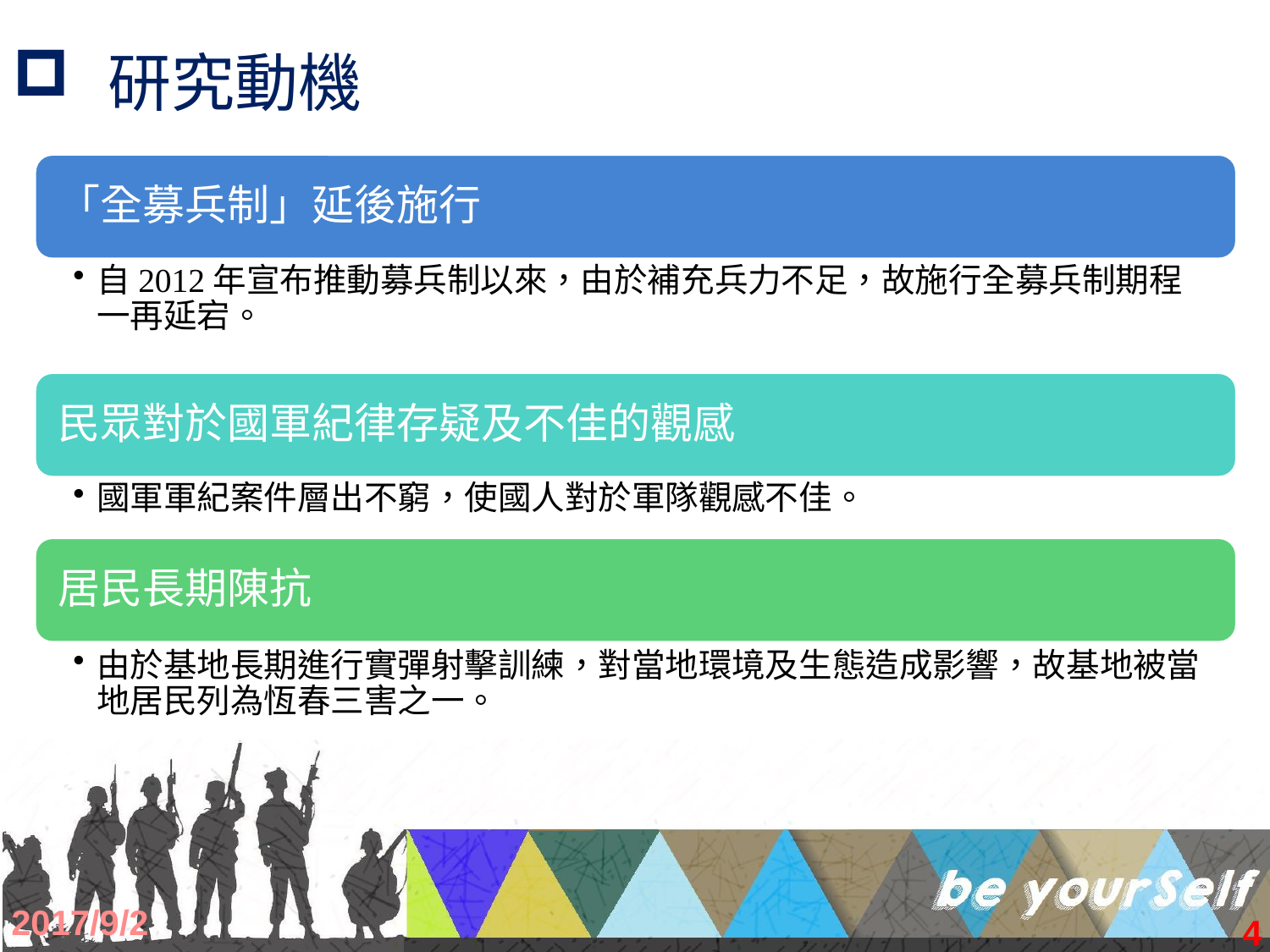

# 研究動機
「全募兵制」延後施行
自2012年宣布推動募兵制以來，由於補充兵力不足，故施行全募兵制期程一再延宕。
民眾對於國軍紀律存疑及不佳的觀感
國軍軍紀案件層出不窮，使國人對於軍隊觀感不佳。
居民長期陳抗
由於基地長期進行實彈射擊訓練，對當地環境及生態造成影響，故基地被當地居民列為恆春三害之一。
2017/9/2
4